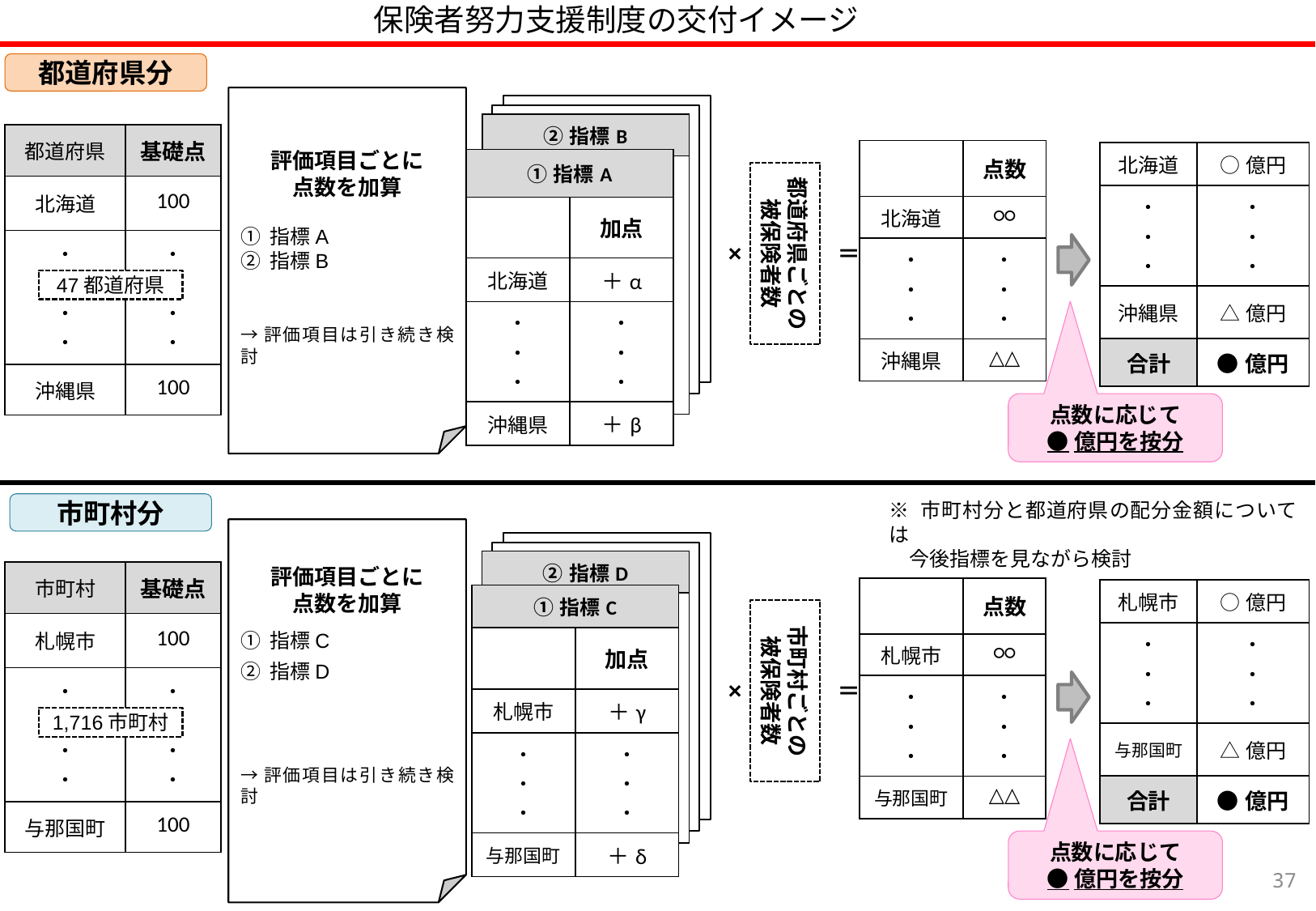

保険者努力支援制度の交付イメージ
都道府県分
評価項目ごとに
点数を加算

① 指標A
② 指標B

→評価項目は引き続き検討

| ②指標B |
| --- |
|  |
| 都道府県 | 基礎点 |
| --- | --- |
| 北海道 | 100 |
| ・ ・ ・ ・ | ・ ・ ・ ・ |
| 沖縄県 | 100 |
|  | 点数 |
| --- | --- |
| 北海道 | ○○ |
| ・ ・ ・ | ・ ・ ・ |
| 沖縄県 | △△ |
| 北海道 | ○億円 |
| --- | --- |
| ・ ・ ・ | ・ ・ ・ |
| 沖縄県 | △億円 |
| 合計 | ●億円 |
| ①指標A |  |
| --- | --- |
|  | 加点 |
| 北海道 | ＋α |
| ・ ・ ・ | ・ ・ ・ |
| 沖縄県 | ＋β |
都道府県ごとの
被保険者数
×
＝

47都道府県
点数に応じて
●億円を按分
※ 市町村分と都道府県の配分金額については
　今後指標を見ながら検討
市町村分
評価項目ごとに
点数を加算

① 指標C

② 指標D

→評価項目は引き続き検討

| ②指標D |
| --- |
|  |
| 市町村 | 基礎点 |
| --- | --- |
| 札幌市 | 100 |
| ・ ・ ・ ・ | ・ ・ ・ ・ |
| 与那国町 | 100 |
|  | 点数 |
| --- | --- |
| 札幌市 | ○○ |
| ・ ・ ・ | ・ ・ ・ |
| 与那国町 | △△ |
| 札幌市 | ○億円 |
| --- | --- |
| ・ ・ ・ | ・ ・ ・ |
| 与那国町 | △億円 |
| 合計 | ●億円 |
| ①指標C |  |
| --- | --- |
|  | 加点 |
| 札幌市 | ＋γ |
| ・ ・ ・ | ・ ・ ・ |
| 与那国町 | ＋δ |
市町村ごとの
被保険者数
×
＝

1,716市町村
点数に応じて
●億円を按分
37